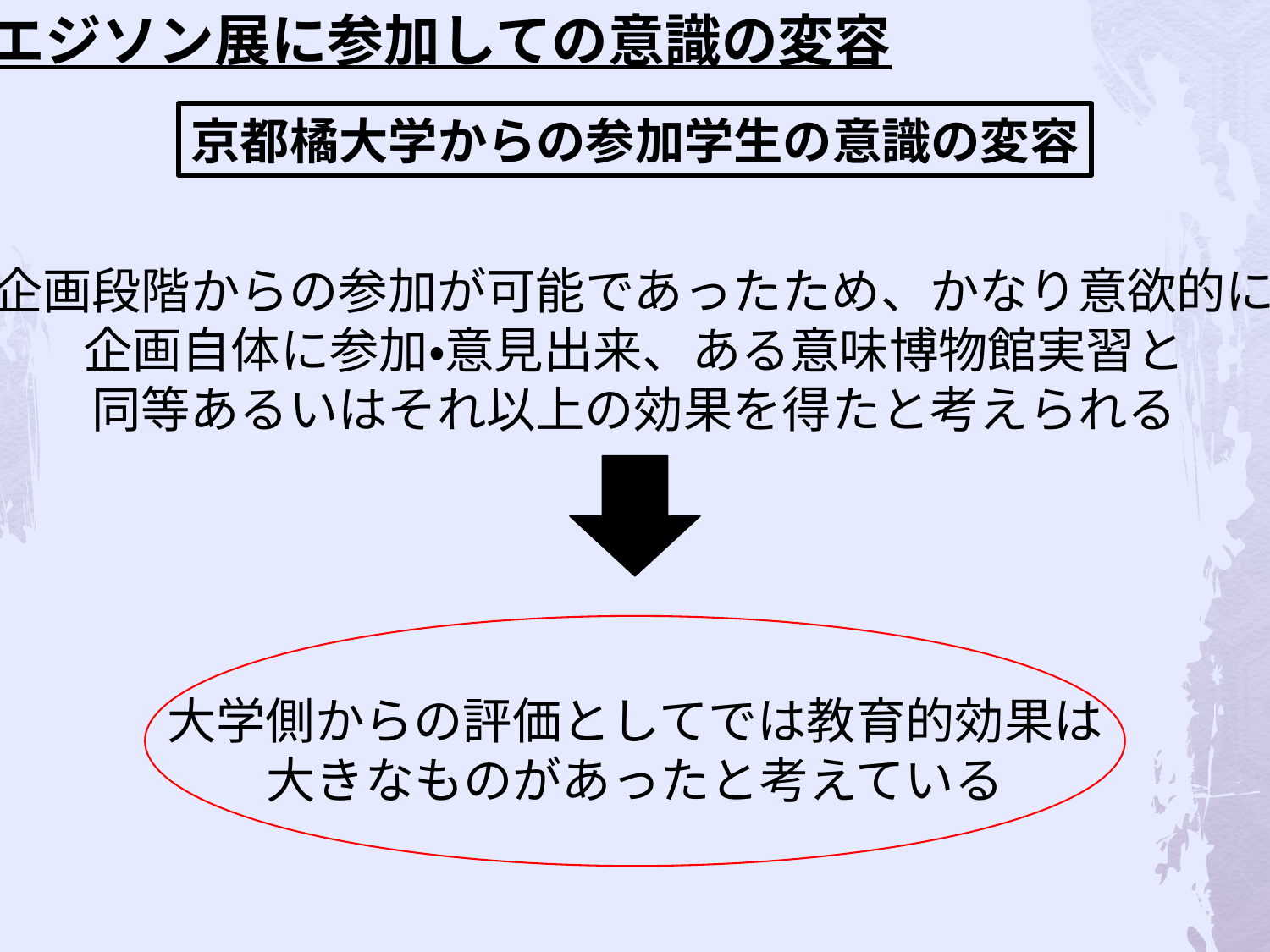

エジソン展に参加しての意識の変容
京都橘大学からの参加学生の意識の変容
企画段階からの参加が可能であったため、かなり意欲的に
企画自体に参加・意見出来、ある意味博物館実習と
同等あるいはそれ以上の効果を得たと考えられる

大学側からの評価としてでは教育的効果は
大きなものがあったと考えている